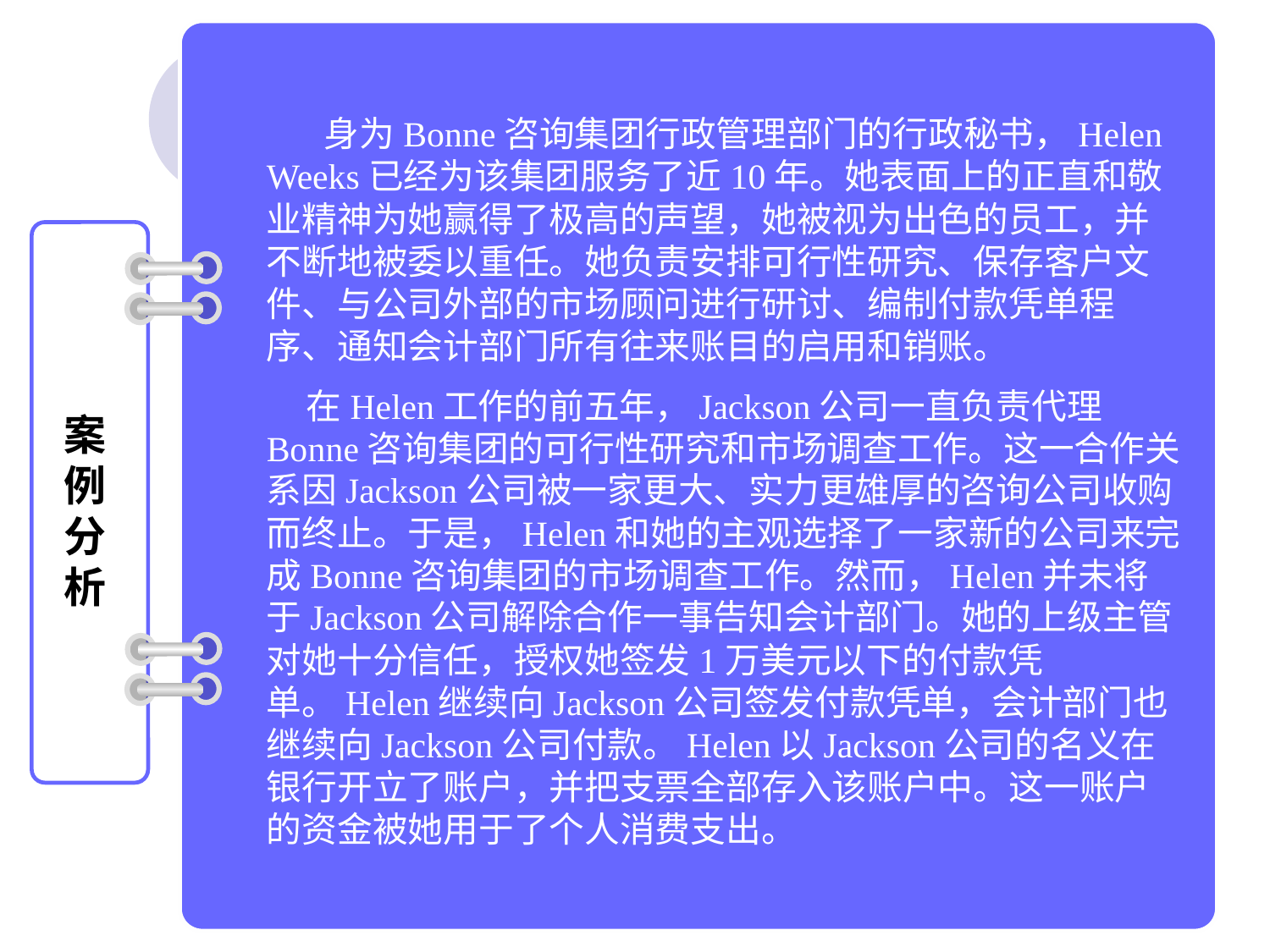

身为Bonne咨询集团行政管理部门的行政秘书，Helen Weeks已经为该集团服务了近10年。她表面上的正直和敬业精神为她赢得了极高的声望，她被视为出色的员工，并不断地被委以重任。她负责安排可行性研究、保存客户文件、与公司外部的市场顾问进行研讨、编制付款凭单程序、通知会计部门所有往来账目的启用和销账。
    在Helen工作的前五年，Jackson公司一直负责代理Bonne咨询集团的可行性研究和市场调查工作。这一合作关系因Jackson公司被一家更大、实力更雄厚的咨询公司收购而终止。于是，Helen和她的主观选择了一家新的公司来完成Bonne咨询集团的市场调查工作。然而，Helen并未将于Jackson公司解除合作一事告知会计部门。她的上级主管对她十分信任，授权她签发1万美元以下的付款凭单。Helen继续向Jackson公司签发付款凭单，会计部门也继续向Jackson公司付款。Helen以Jackson公司的名义在银行开立了账户，并把支票全部存入该账户中。这一账户的资金被她用于了个人消费支出。

案例分析